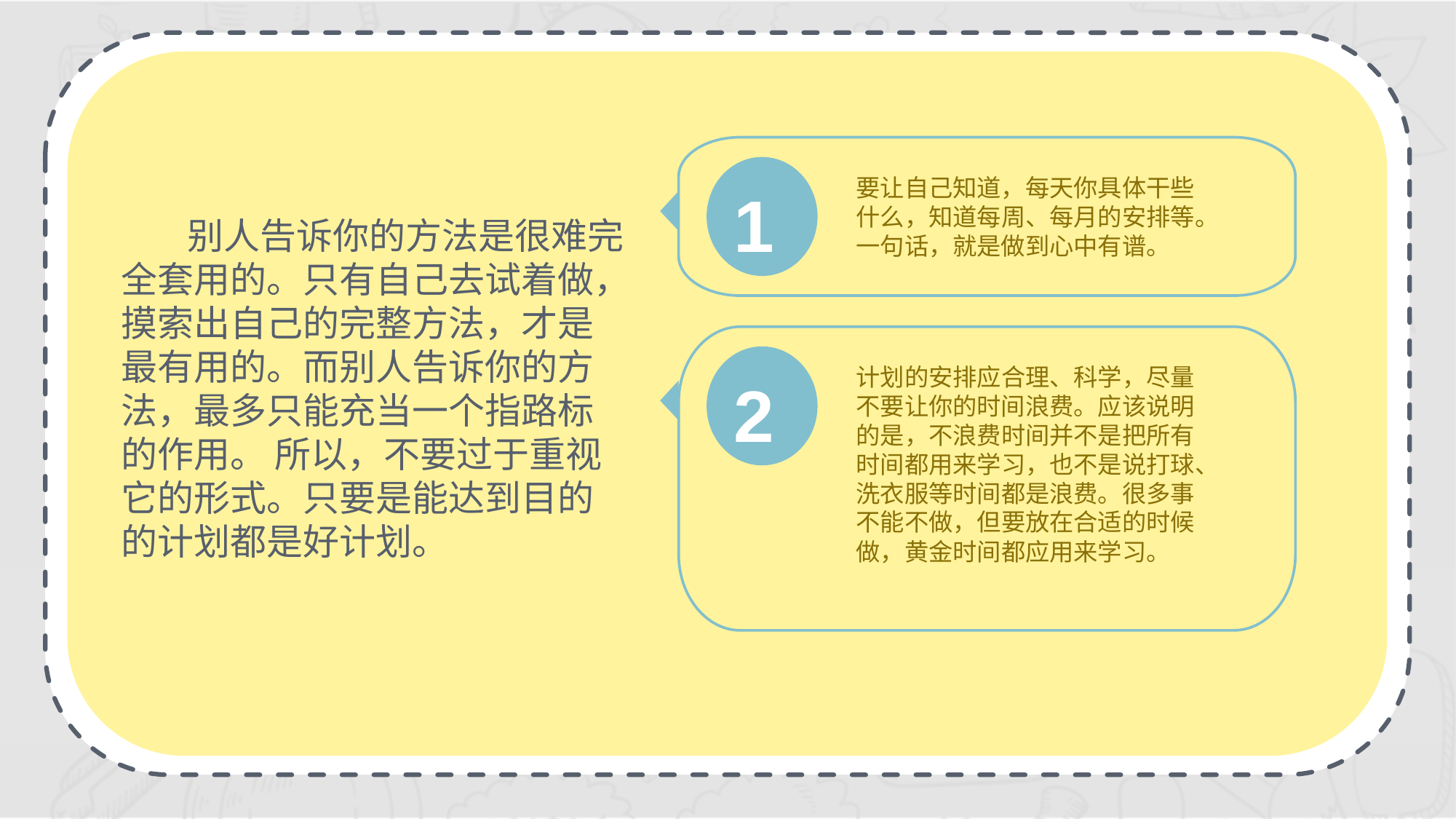

1

要让自己知道，每天你具体干些什么，知道每周、每月的安排等。一句话，就是做到心中有谱。
       别人告诉你的方法是很难完全套用的。只有自己去试着做，摸索出自己的完整方法，才是最有用的。而别人告诉你的方法，最多只能充当一个指路标的作用。 所以，不要过于重视它的形式。只要是能达到目的的计划都是好计划。

2

计划的安排应合理、科学，尽量不要让你的时间浪费。应该说明的是，不浪费时间并不是把所有时间都用来学习，也不是说打球、洗衣服等时间都是浪费。很多事不能不做，但要放在合适的时候做，黄金时间都应用来学习。